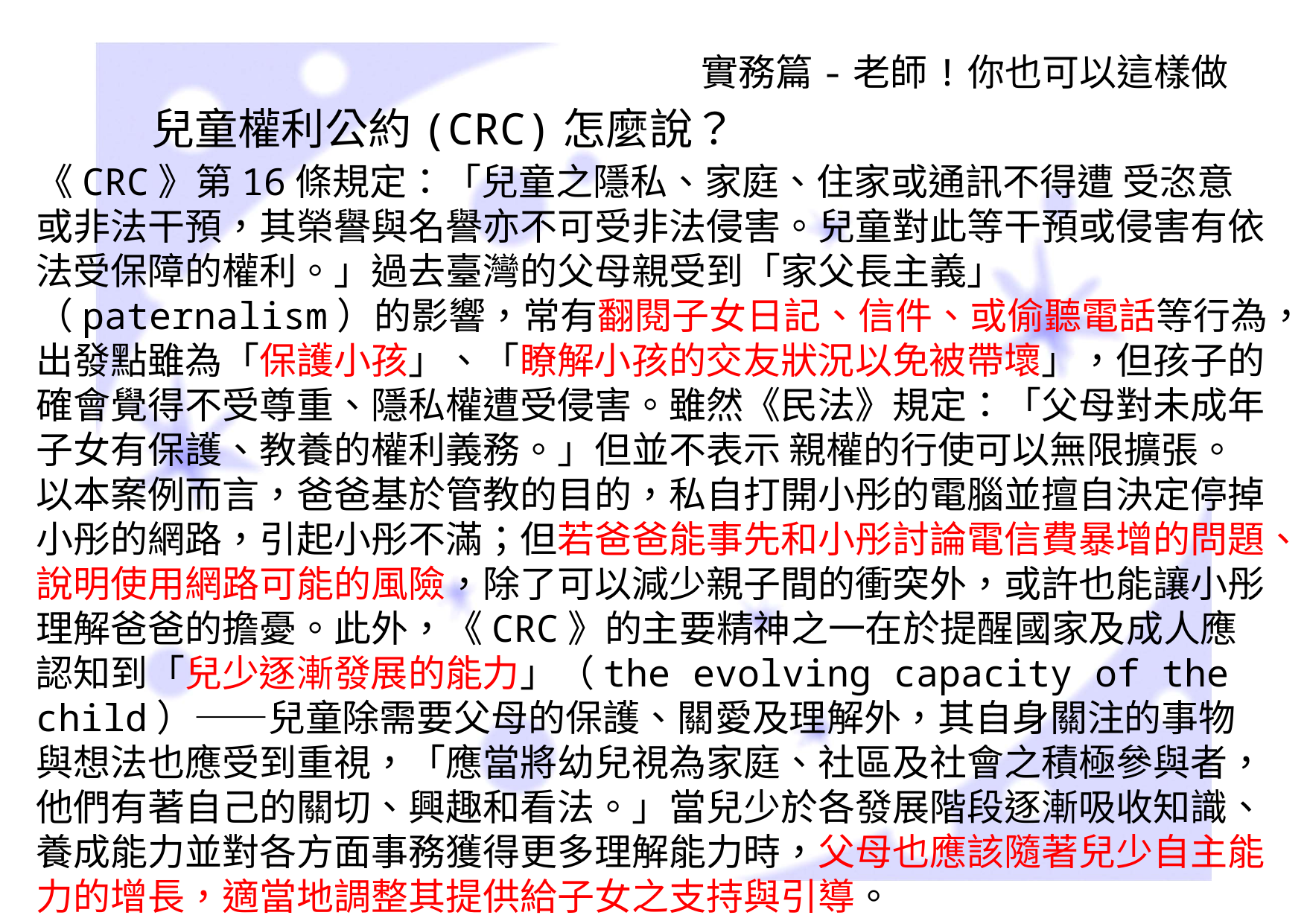

實務篇-老師!你也可以這樣做
兒童權利公約(CRC)怎麼說？
《CRC》第16條規定：「兒童之隱私、家庭、住家或通訊不得遭 受恣意或非法干預，其榮譽與名譽亦不可受非法侵害。兒童對此等干預或侵害有依法受保障的權利。」過去臺灣的父母親受到「家父長主義」（paternalism）的影響，常有翻閱子女日記、信件、或偷聽電話等行為，出發點雖為「保護小孩」、「瞭解小孩的交友狀況以免被帶壞」，但孩子的確會覺得不受尊重、隱私權遭受侵害。雖然《民法》規定：「父母對未成年子女有保護、教養的權利義務。」但並不表示 親權的行使可以無限擴張。以本案例而言，爸爸基於管教的目的，私自打開小彤的電腦並擅自決定停掉小彤的網路，引起小彤不滿；但若爸爸能事先和小彤討論電信費暴增的問題、說明使用網路可能的風險，除了可以減少親子間的衝突外，或許也能讓小彤理解爸爸的擔憂。此外，《CRC》的主要精神之一在於提醒國家及成人應認知到「兒少逐漸發展的能力」（the evolving capacity of the child）——兒童除需要父母的保護、關愛及理解外，其自身關注的事物與想法也應受到重視，「應當將幼兒視為家庭、社區及社會之積極參與者，他們有著自己的關切、興趣和看法。」當兒少於各發展階段逐漸吸收知識、養成能力並對各方面事務獲得更多理解能力時，父母也應該隨著兒少自主能力的增長，適當地調整其提供給子女之支持與引導。